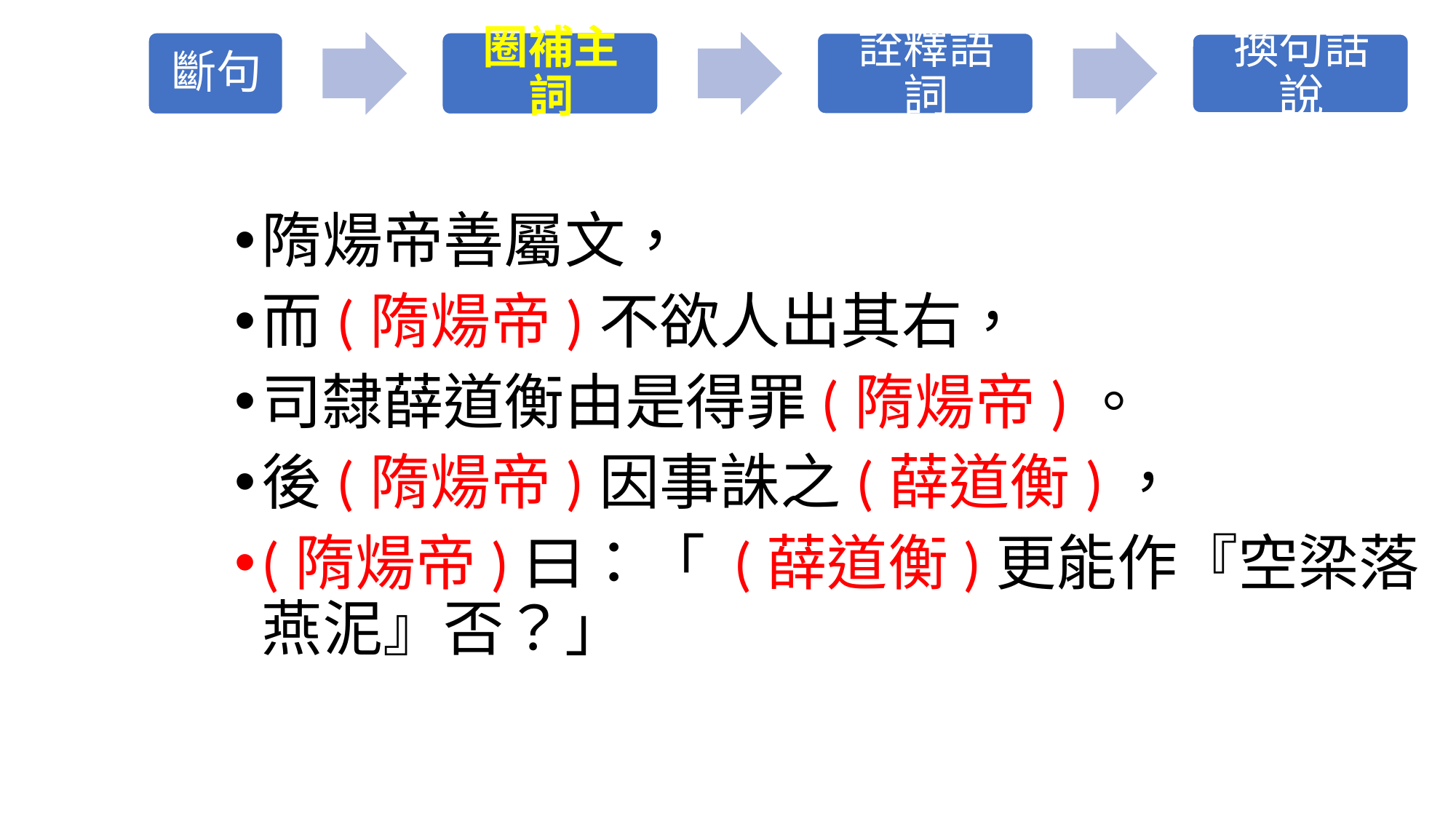

斷句

圈補主詞

詮釋語詞

換句話說
隋煬帝善屬文，
而(隋煬帝)不欲人出其右，
司隸薛道衡由是得罪(隋煬帝)。
後(隋煬帝)因事誅之(薛道衡)，
(隋煬帝)曰：「 (薛道衡)更能作『空梁落燕泥』否？」